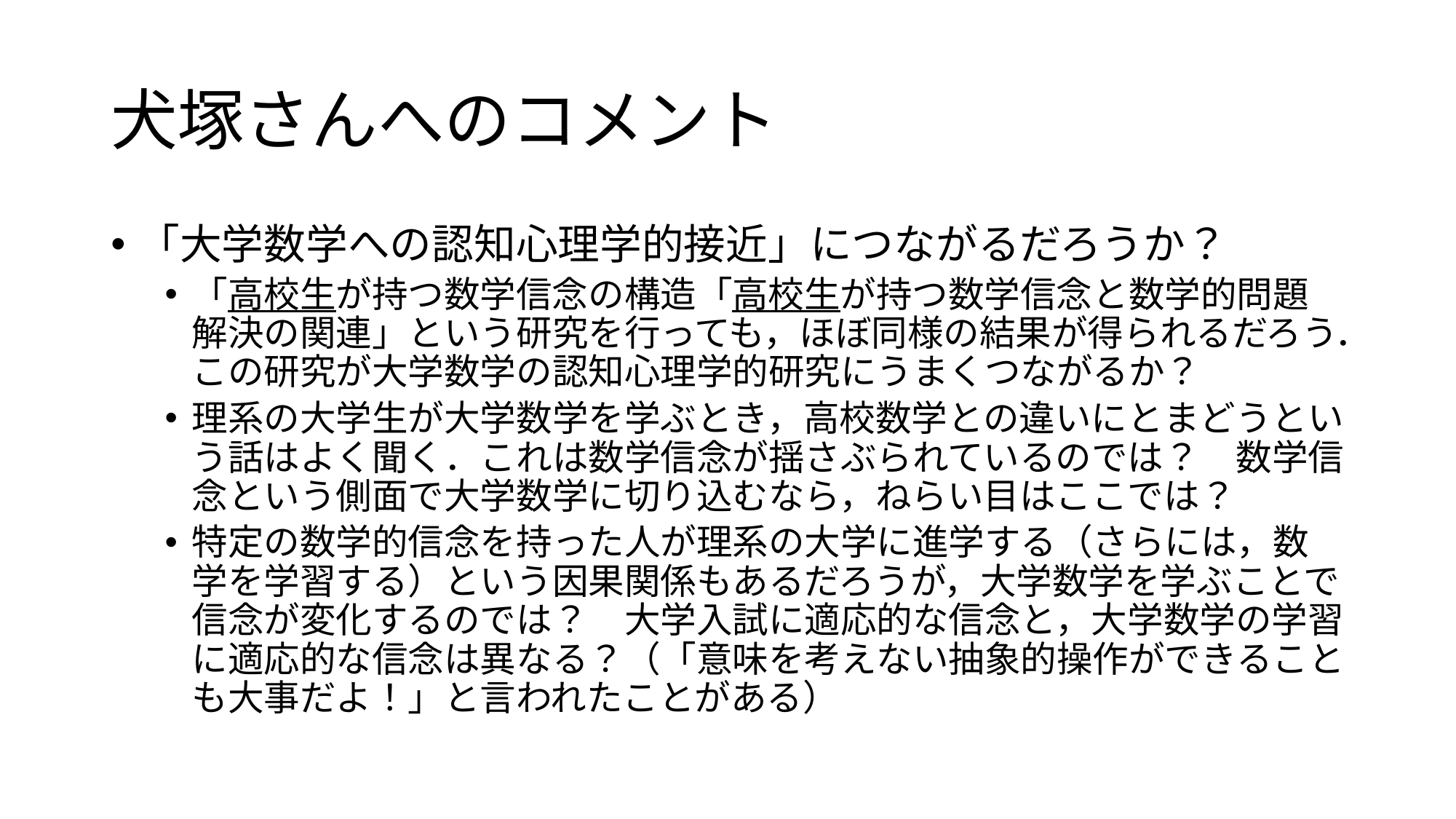

# 犬塚さんへのコメント
「大学数学への認知心理学的接近」につながるだろうか？
「高校生が持つ数学信念の構造「高校生が持つ数学信念と数学的問題解決の関連」という研究を行っても，ほぼ同様の結果が得られるだろう．この研究が大学数学の認知心理学的研究にうまくつながるか？
理系の大学生が大学数学を学ぶとき，高校数学との違いにとまどうという話はよく聞く．これは数学信念が揺さぶられているのでは？　数学信念という側面で大学数学に切り込むなら，ねらい目はここでは？
特定の数学的信念を持った人が理系の大学に進学する（さらには，数学を学習する）という因果関係もあるだろうが，大学数学を学ぶことで信念が変化するのでは？　大学入試に適応的な信念と，大学数学の学習に適応的な信念は異なる？（「意味を考えない抽象的操作ができることも大事だよ！」と言われたことがある）